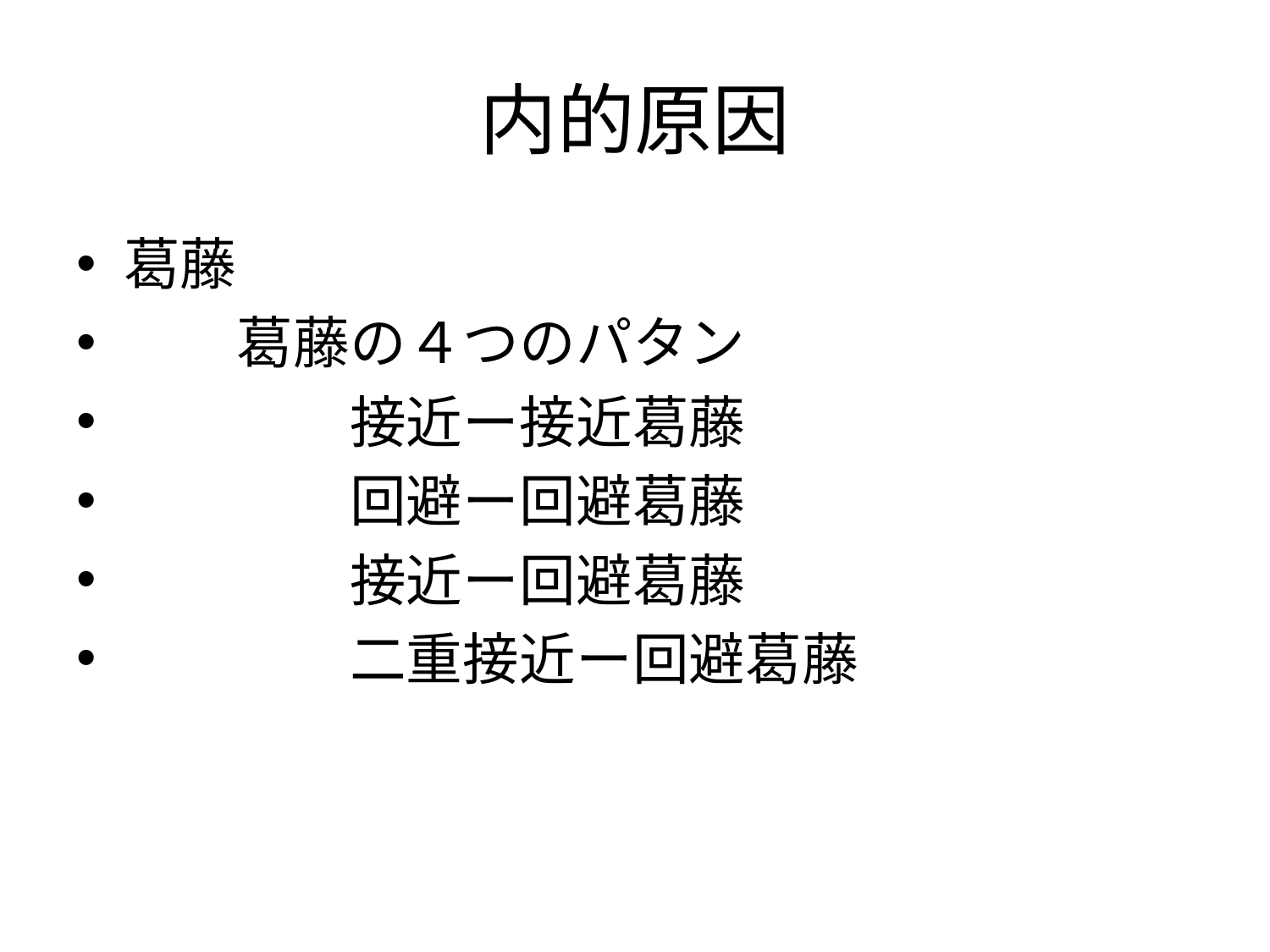

# 内的原因
葛藤
　　葛藤の４つのパタン
　　　　接近ー接近葛藤
　　　　回避ー回避葛藤
　　　　接近ー回避葛藤
　　　　二重接近ー回避葛藤